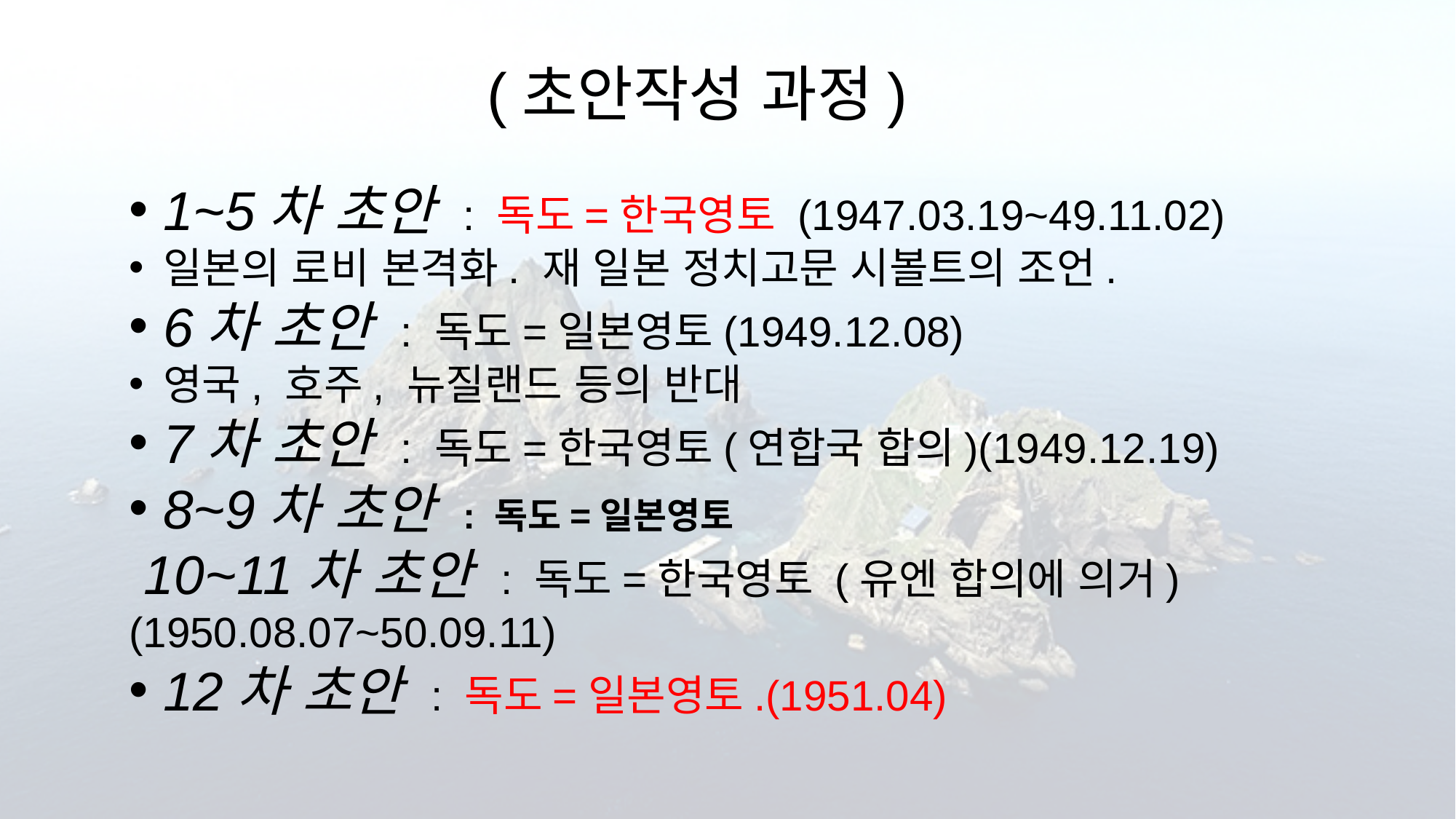

(초안작성 과정)
1~5차 초안 : 독도=한국영토 (1947.03.19~49.11.02)
일본의 로비 본격화. 재 일본 정치고문 시볼트의 조언.
6차 초안 : 독도=일본영토(1949.12.08)
영국, 호주, 뉴질랜드 등의 반대
7차 초안 : 독도=한국영토(연합국 합의)(1949.12.19)
8~9차 초안 : 독도=일본영토
 10~11차 초안 : 독도=한국영토 (유엔 합의에 의거)(1950.08.07~50.09.11)
12차 초안 : 독도=일본영토.(1951.04)